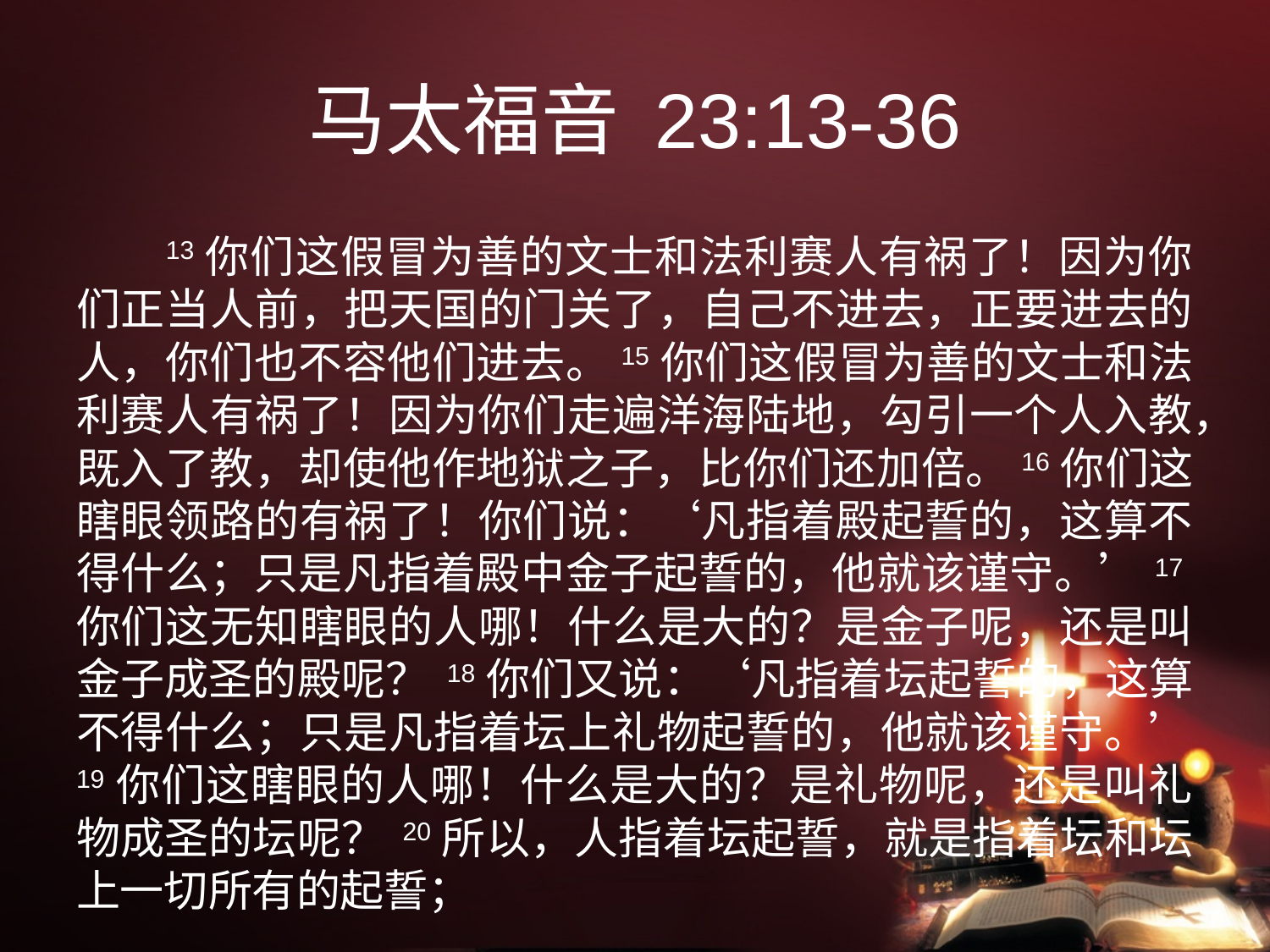

# 马太福音 23:13-36
           13你们这假冒为善的文士和法利赛人有祸了！因为你们正当人前，把天国的门关了，自己不进去，正要进去的人，你们也不容他们进去。15你们这假冒为善的文士和法利赛人有祸了！因为你们走遍洋海陆地，勾引一个人入教，既入了教，却使他作地狱之子，比你们还加倍。16你们这瞎眼领路的有祸了！你们说：‘凡指着殿起誓的，这算不得什么；只是凡指着殿中金子起誓的，他就该谨守。’17你们这无知瞎眼的人哪！什么是大的？是金子呢，还是叫金子成圣的殿呢？ 18你们又说：‘凡指着坛起誓的，这算不得什么；只是凡指着坛上礼物起誓的，他就该谨守。’ 19你们这瞎眼的人哪！什么是大的？是礼物呢，还是叫礼物成圣的坛呢？ 20所以，人指着坛起誓，就是指着坛和坛上一切所有的起誓；